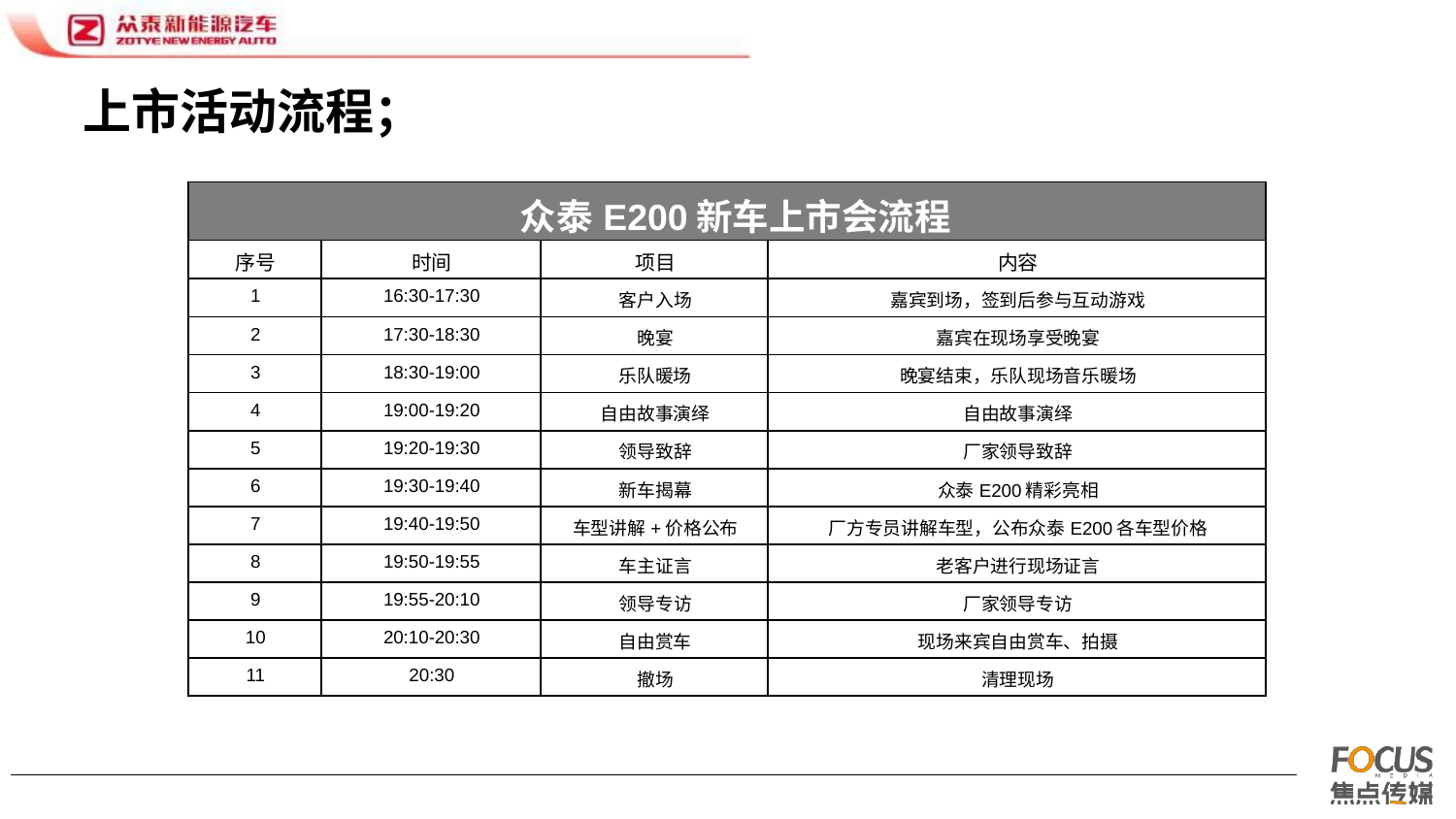

# 上市活动流程；
| 众泰E200新车上市会流程 |  |  |  |
| --- | --- | --- | --- |
| 序号 | 时间 | 项目 | 内容 |
| 1 | 16:30-17:30 | 客户入场 | 嘉宾到场，签到后参与互动游戏 |
| 2 | 17:30-18:30 | 晚宴 | 嘉宾在现场享受晚宴 |
| 3 | 18:30-19:00 | 乐队暖场 | 晚宴结束，乐队现场音乐暖场 |
| 4 | 19:00-19:20 | 自由故事演绎 | 自由故事演绎 |
| 5 | 19:20-19:30 | 领导致辞 | 厂家领导致辞 |
| 6 | 19:30-19:40 | 新车揭幕 | 众泰E200精彩亮相 |
| 7 | 19:40-19:50 | 车型讲解+价格公布 | 厂方专员讲解车型，公布众泰E200各车型价格 |
| 8 | 19:50-19:55 | 车主证言 | 老客户进行现场证言 |
| 9 | 19:55-20:10 | 领导专访 | 厂家领导专访 |
| 10 | 20:10-20:30 | 自由赏车 | 现场来宾自由赏车、拍摄 |
| 11 | 20:30 | 撤场 | 清理现场 |